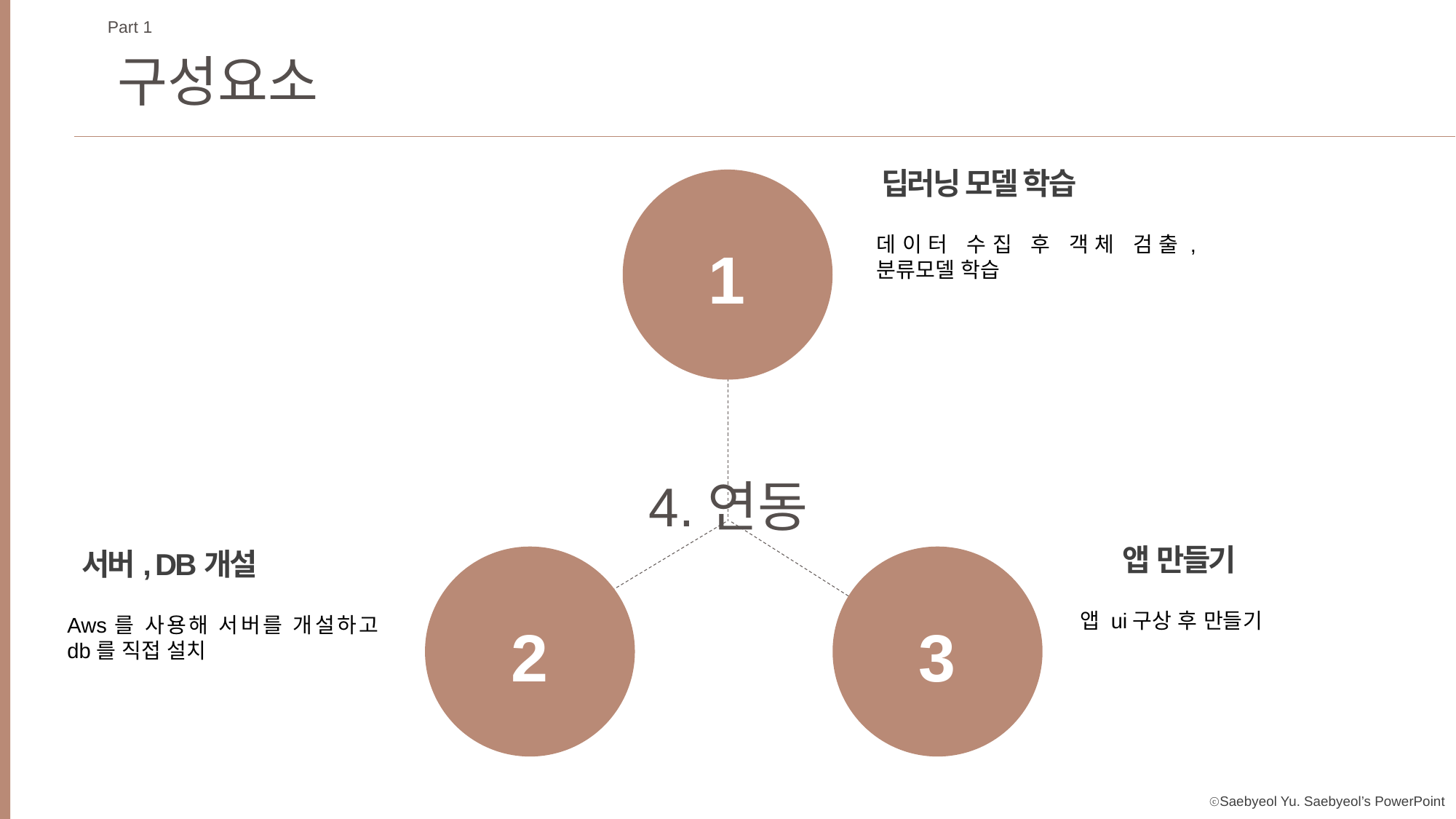

Part 1
구성요소

딥러닝 모델 학습
데이터 수집 후 객체 검출, 분류모델 학습

1
4.연동
앱 만들기
앱 ui구상 후 만들기
서버, DB개설
Aws를 사용해 서버를 개설하고  db를 직접 설치

2
3